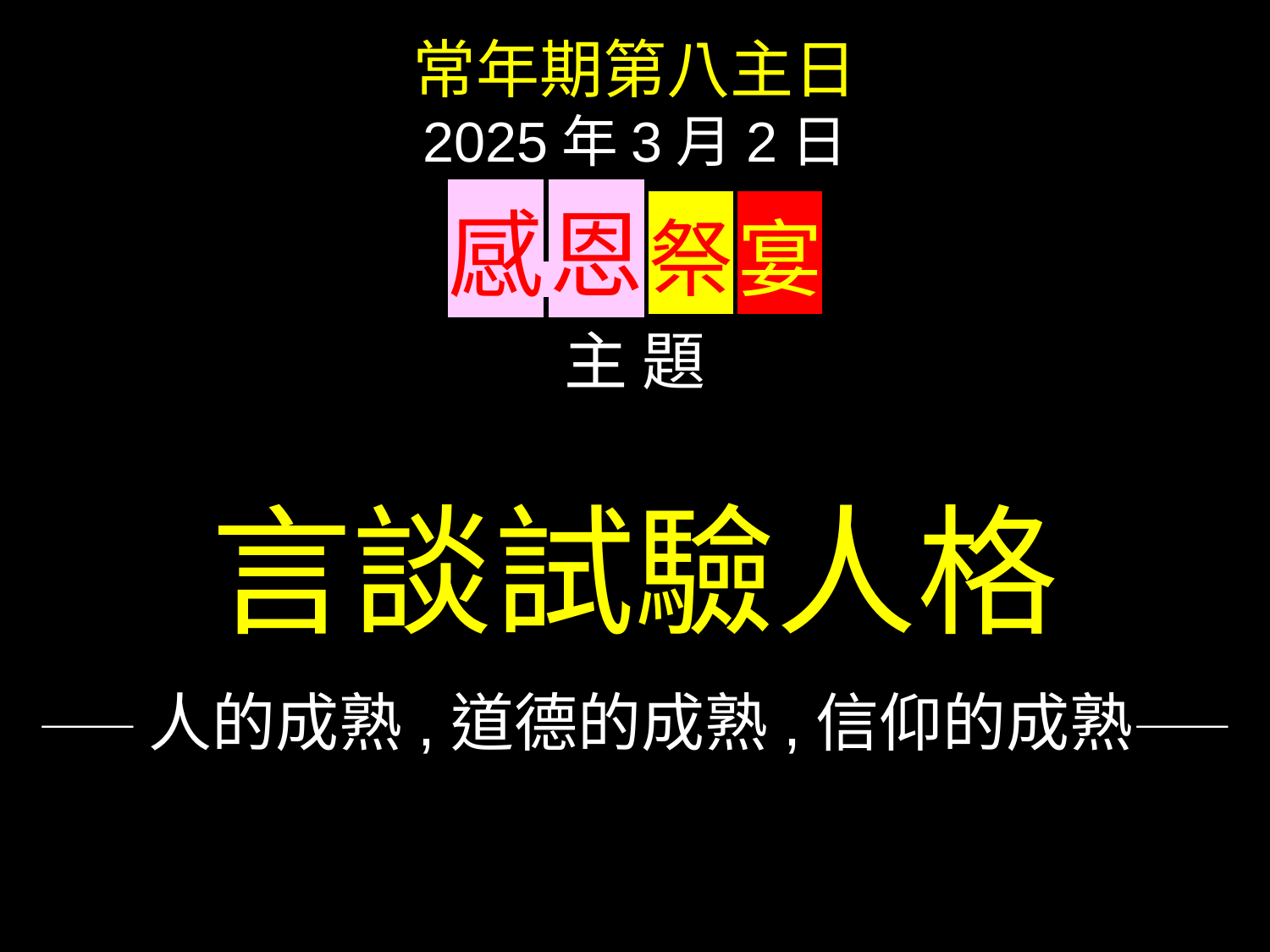

常年期第八主日
2025年3月2日
感 恩 祭 宴

主 題

言談試驗人格
——人的成熟,道德的成熟,信仰的成熟——